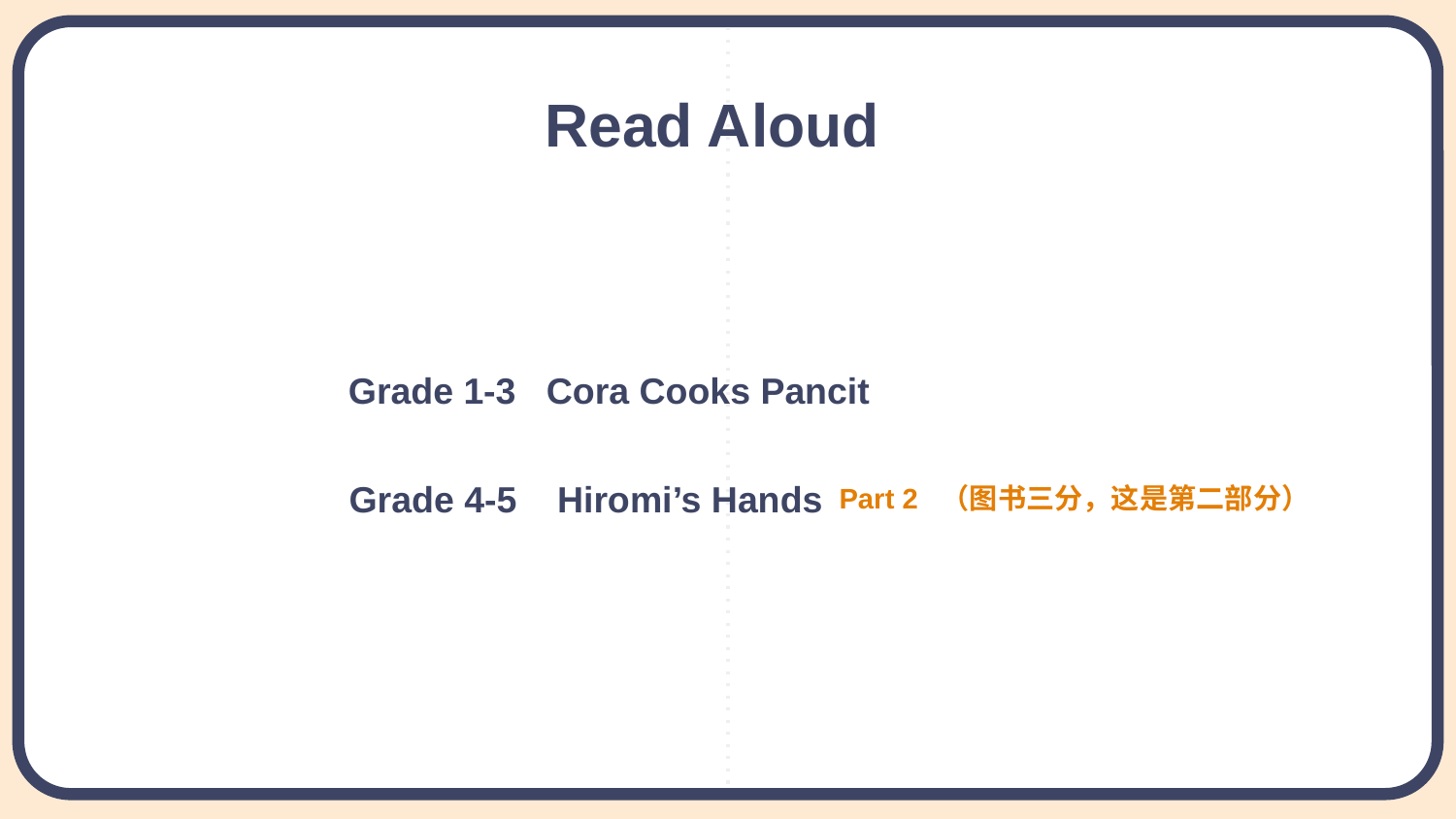

# Read Aloud
Grade 1-3   Cora Cooks Pancit
Grade 4-5    Hiromi’s Hands
Part 2  （图书三分，这是第二部分）